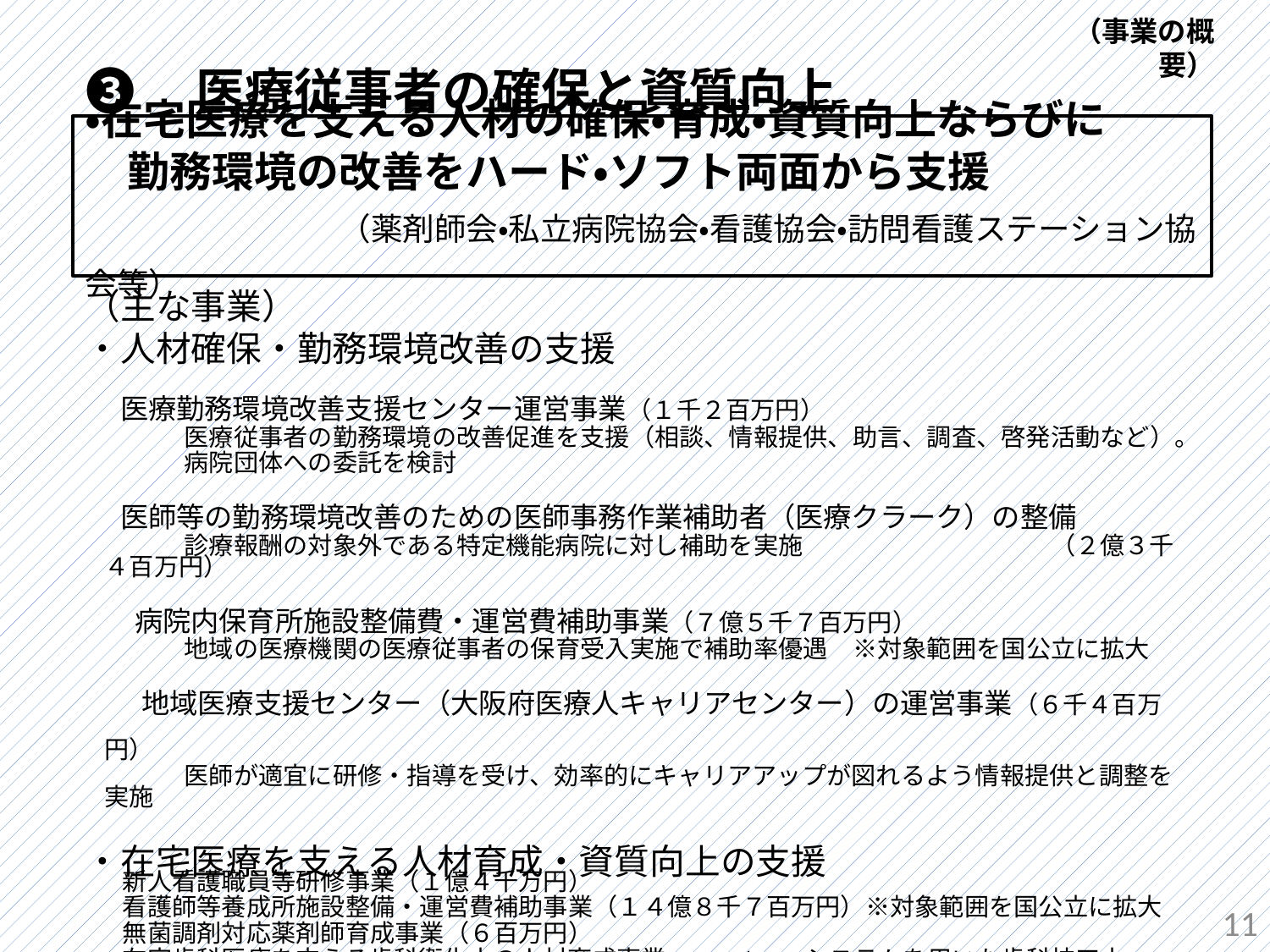

（事業の概要）
➌　医療従事者の確保と資質向上
・在宅医療を支える人材の確保・育成・資質向上ならびに
　勤務環境の改善をハード・ソフト両面から支援
　　　　　　（薬剤師会・私立病院協会・看護協会・訪問看護ステーション協会等）
（主な事業）
・人材確保・勤務環境改善の支援
　　医療勤務環境改善支援センター運営事業（１千２百万円）
　　　　医療従事者の勤務環境の改善促進を支援（相談、情報提供、助言、調査、啓発活動など）。
　　　　病院団体への委託を検討
　　医師等の勤務環境改善のための医師事務作業補助者（医療クラーク）の整備
　　　　診療報酬の対象外である特定機能病院に対し補助を実施　　　　　　　　　　（２億３千４百万円）
　　病院内保育所施設整備費・運営費補助事業（７億５千７百万円）
　　　　地域の医療機関の医療従事者の保育受入実施で補助率優遇　※対象範囲を国公立に拡大
　　地域医療支援センター（大阪府医療人キャリアセンター）の運営事業（６千４百万円）
　　　　医師が適宜に研修・指導を受け、効率的にキャリアアップが図れるよう情報提供と調整を実施
・在宅医療を支える人材育成・資質向上の支援
新人看護職員等研修事業（１億４千万円）
看護師等養成所施設整備・運営費補助事業（１４億８千７百万円）※対象範囲を国公立に拡大
無菌調剤対応薬剤師育成事業（６百万円）
在宅歯科医療を支える歯科衛生士の人材育成事業、CAD/CAMシステムを用いた歯科技工士
人材育成事業、歯科衛生士養成所への施設・設備整備事業（再掲）

11